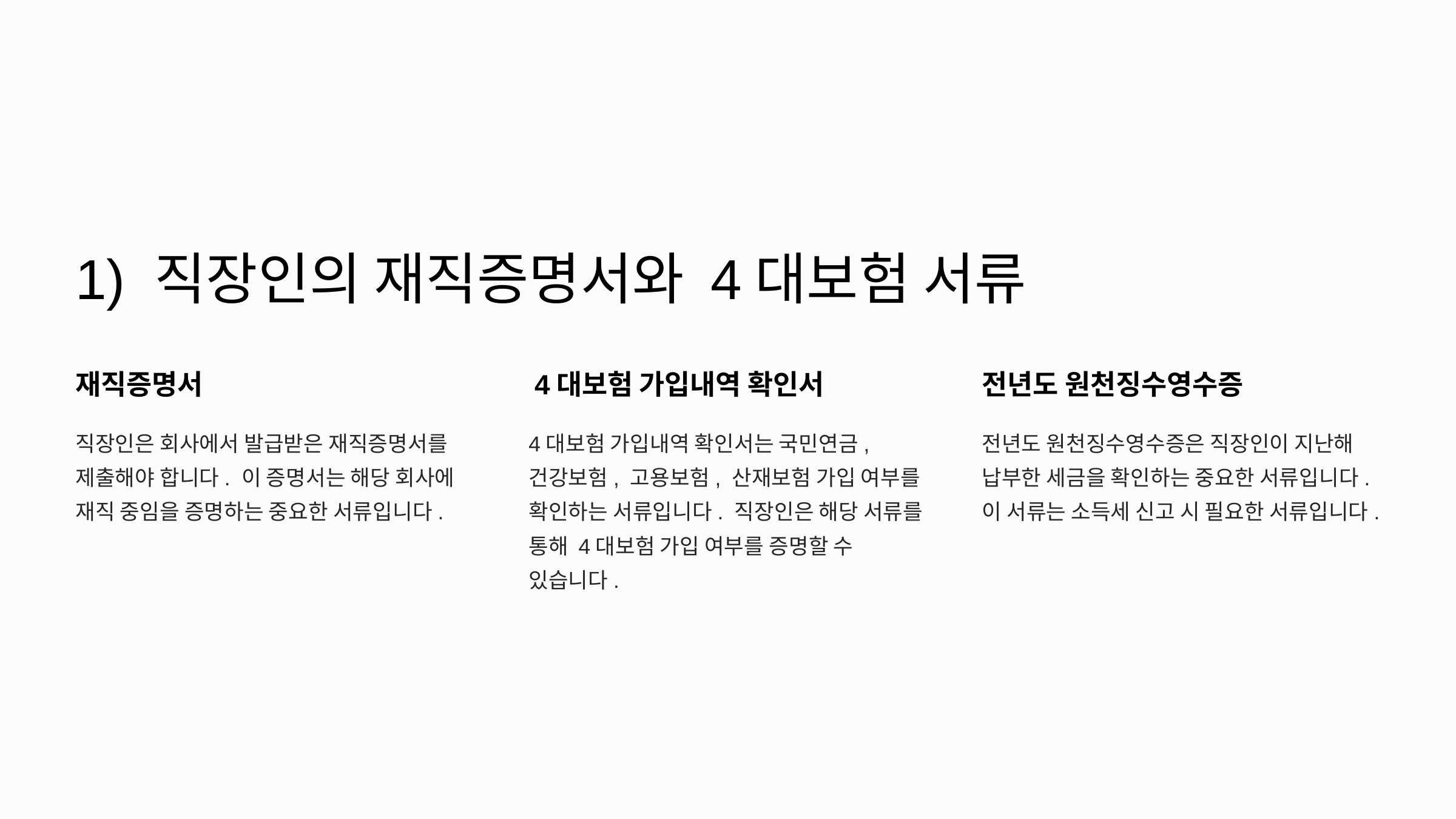

1) 직장인의 재직증명서와 4대보험 서류
재직증명서
4대보험 가입내역 확인서
전년도 원천징수영수증
직장인은 회사에서 발급받은 재직증명서를 제출해야 합니다. 이 증명서는 해당 회사에 재직 중임을 증명하는 중요한 서류입니다.
4대보험 가입내역 확인서는 국민연금, 건강보험, 고용보험, 산재보험 가입 여부를 확인하는 서류입니다. 직장인은 해당 서류를 통해 4대보험 가입 여부를 증명할 수 있습니다.
전년도 원천징수영수증은 직장인이 지난해 납부한 세금을 확인하는 중요한 서류입니다. 이 서류는 소득세 신고 시 필요한 서류입니다.